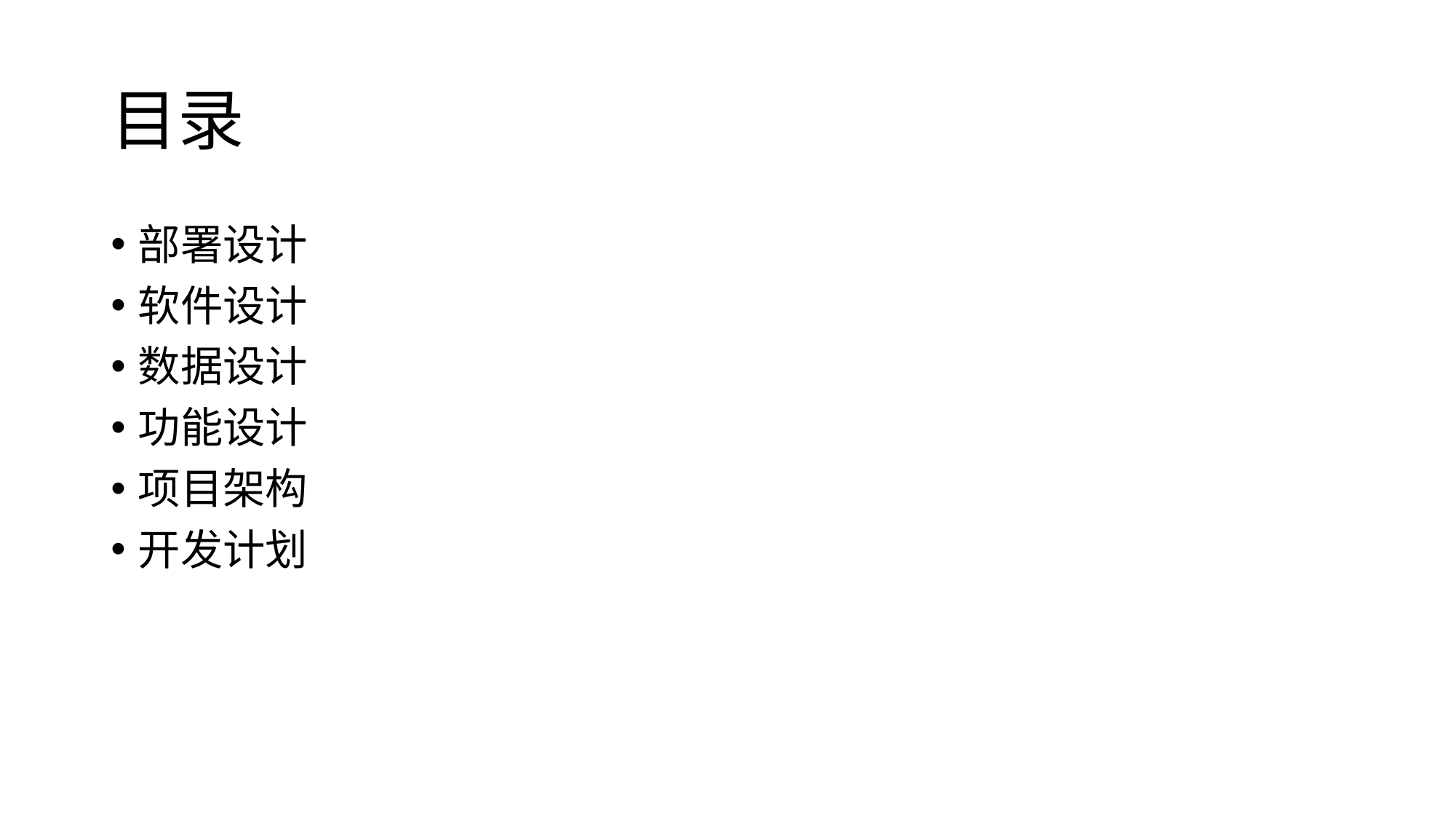

# 目录
部署设计
软件设计
数据设计
功能设计
项目架构
开发计划